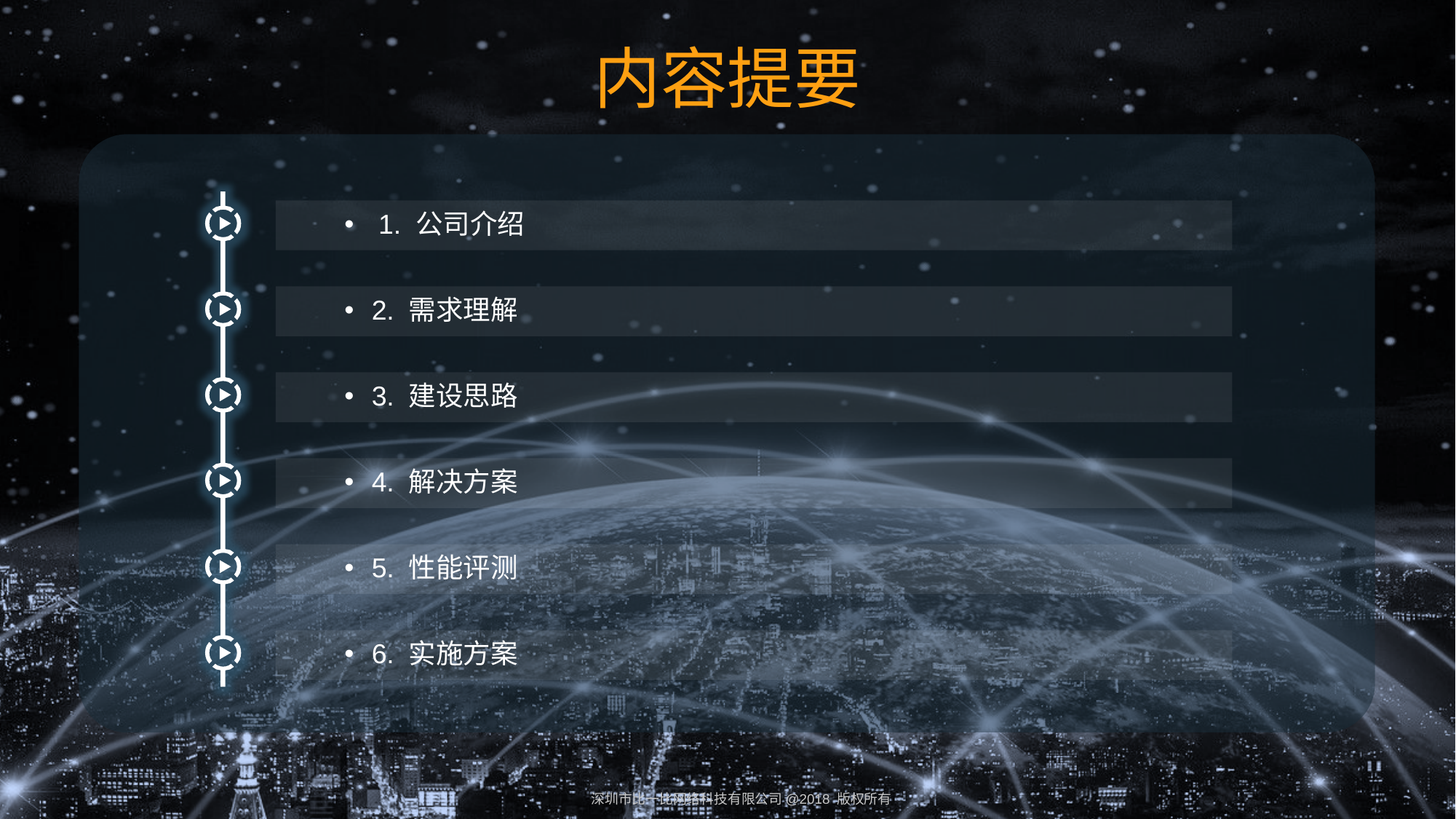

1. 公司介绍
2. 需求理解
3. 建设思路
4. 解决方案
5. 性能评测
6. 实施方案